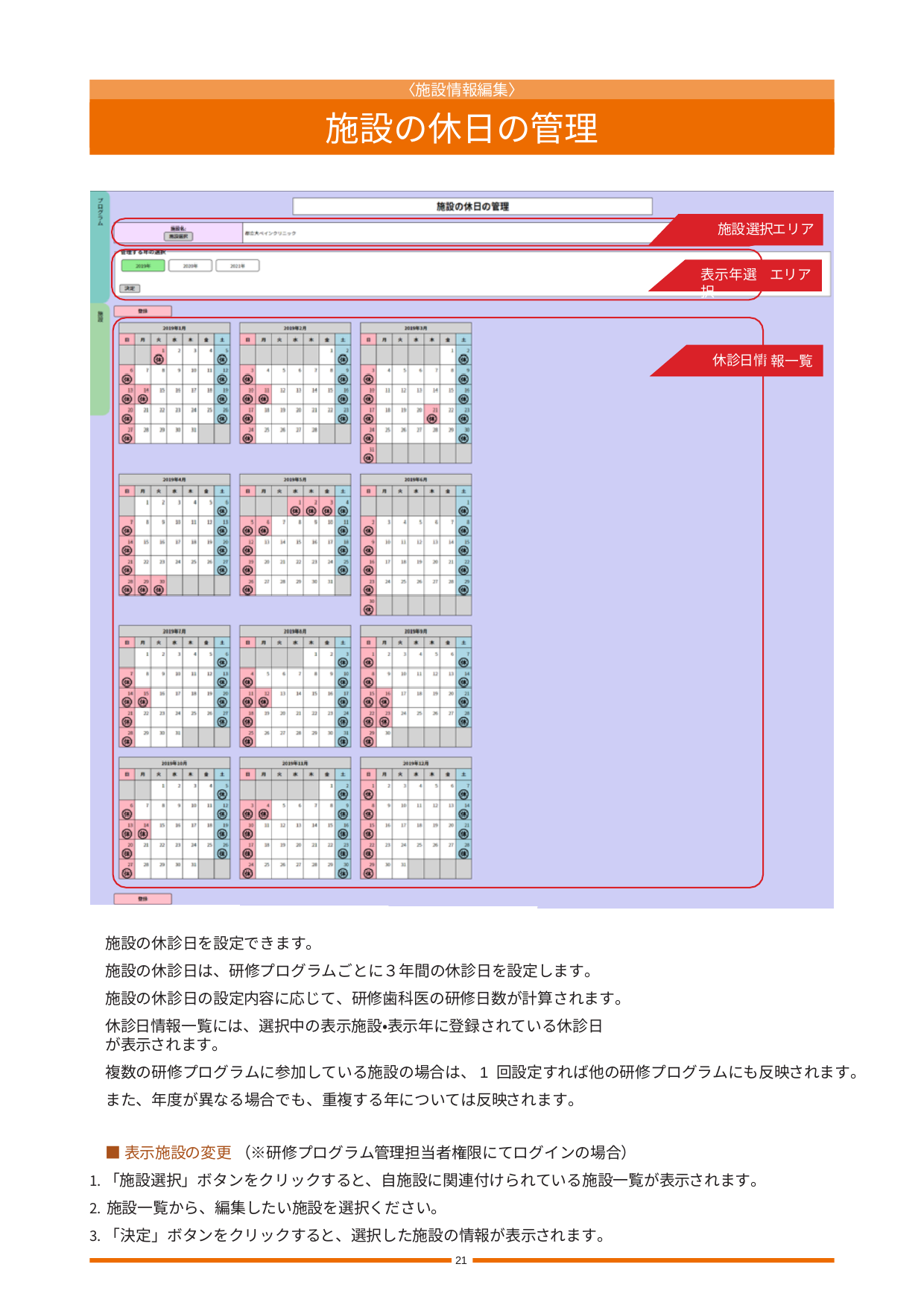

〈施設情報編集〉
施設の休日の管理

エリア
施設選択
エリア
表示年選択
報一覧
休診日情
施設の休診日を設定できます。
施設の休診日は、研修プログラムごとに３年間の休診日を設定します。
施設の休診日の設定内容に応じて、研修歯科医の研修日数が計算されます。
休診日情報一覧には、選択中の表示施設・表示年に登録されている休診日が表示されます。
複数の研修プログラムに参加している施設の場合は、1 回設定すれば他の研修プログラムにも反映されます。
また、年度が異なる場合でも、重複する年については反映されます。

■表示施設の変更 （※研修プログラム管理担当者権限にてログインの場合）
「施設選択」ボタンをクリックすると、自施設に関連付けられている施設一覧が表示されます。
施設一覧から、編集したい施設を選択ください。
「決定」ボタンをクリックすると、選択した施設の情報が表示されます。
21